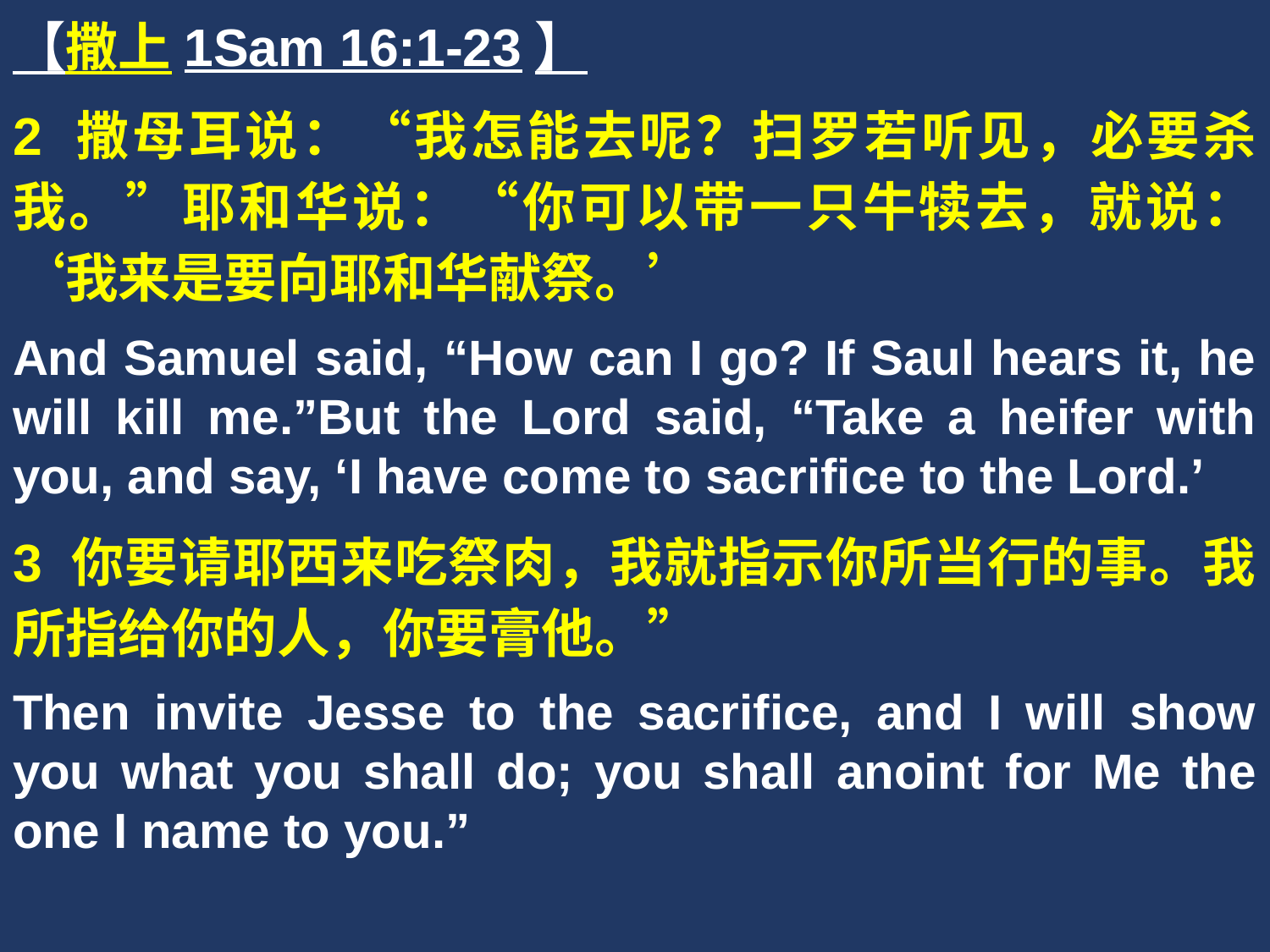

【撒上1Sam 16:1-23】
2 撒母耳说：“我怎能去呢？扫罗若听见，必要杀我。”耶和华说：“你可以带一只牛犊去，就说：‘我来是要向耶和华献祭。’
And Samuel said, “How can I go? If Saul hears it, he will kill me.”But the Lord said, “Take a heifer with you, and say, ‘I have come to sacrifice to the Lord.’
3 你要请耶西来吃祭肉，我就指示你所当行的事。我所指给你的人，你要膏他。”
Then invite Jesse to the sacrifice, and I will show you what you shall do; you shall anoint for Me the one I name to you.”